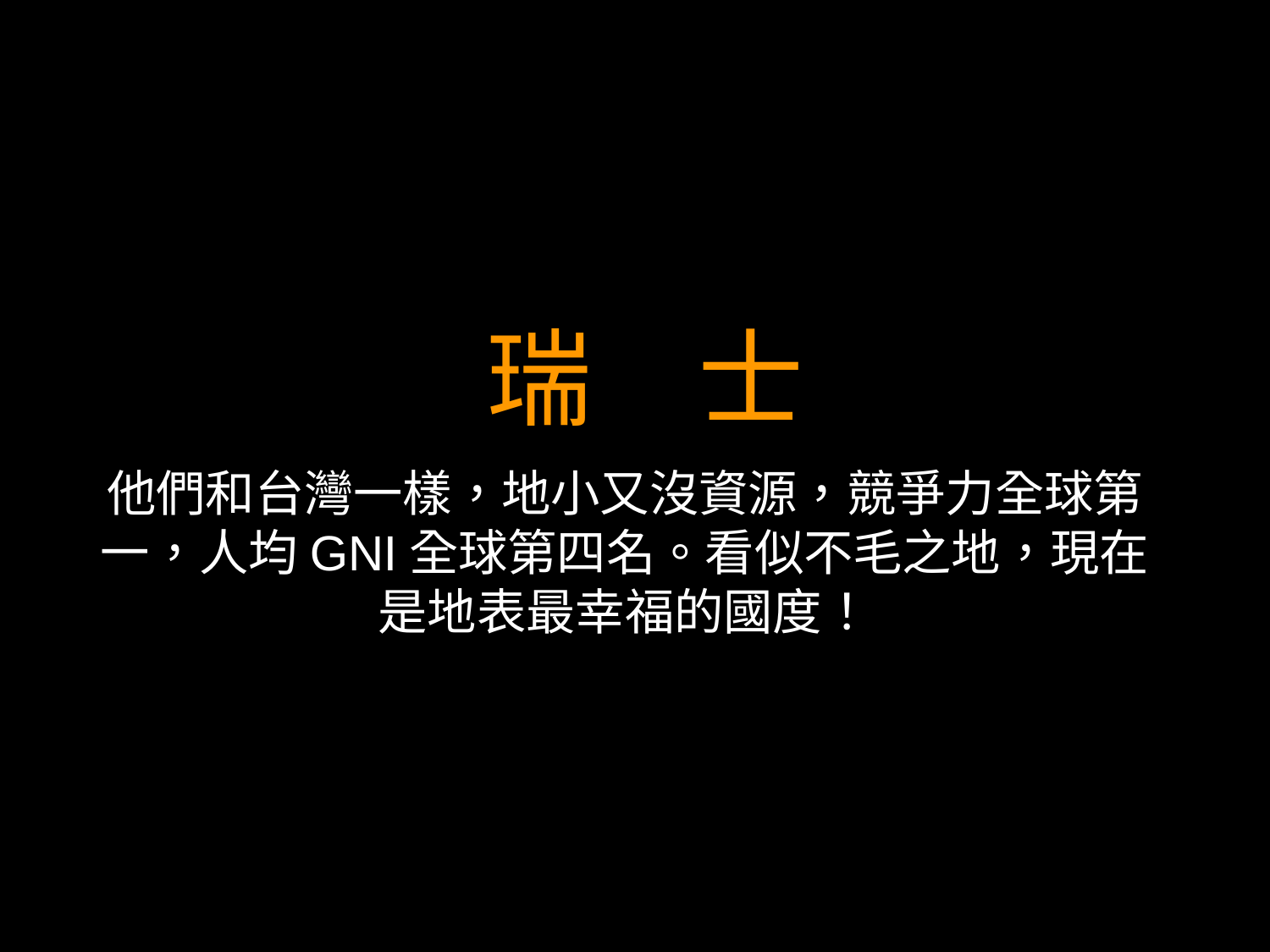

# 瑞　士
他們和台灣一樣，地小又沒資源，競爭力全球第一，人均GNI全球第四名。看似不毛之地，現在是地表最幸福的國度！